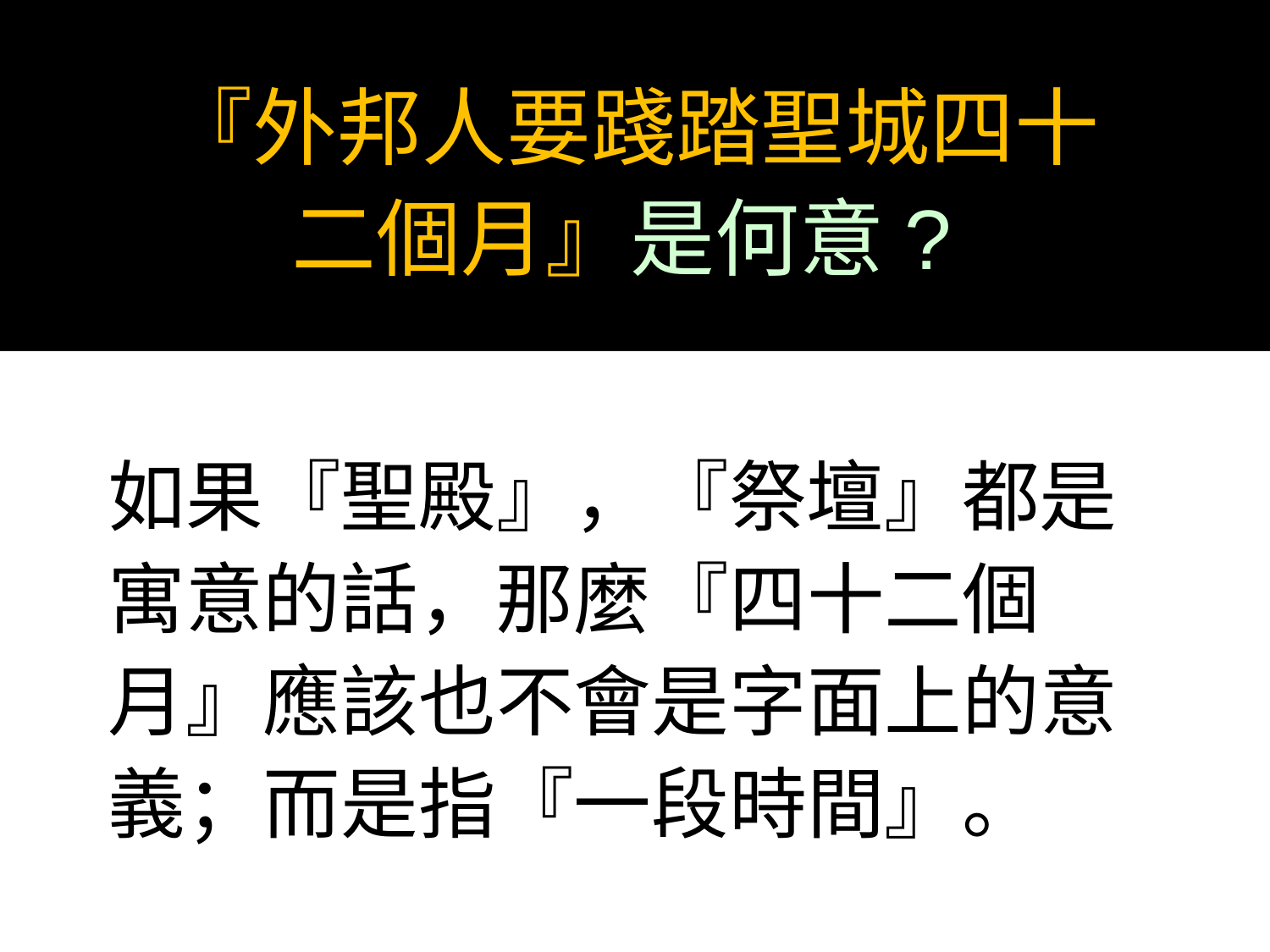

# 『外邦人要踐踏聖城四十二個月』是何意?

如果『聖殿』，『祭壇』都是寓意的話，那麼『四十二個月』應該也不會是字面上的意義；而是指『一段時間』。